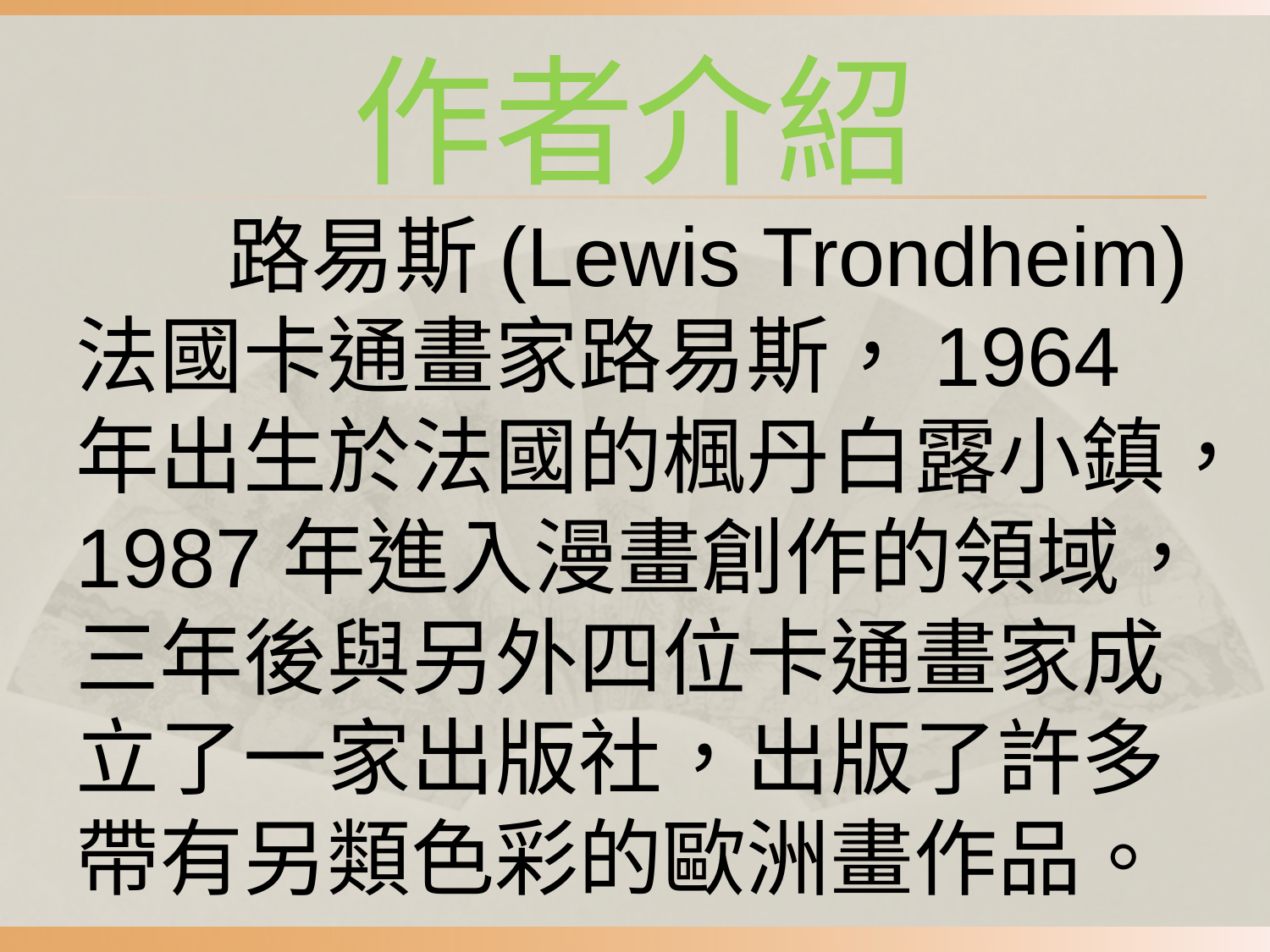

# 作者介紹
       路易斯(Lewis Trondheim) 法國卡通畫家路易斯，1964年出生於法國的楓丹白露小鎮，1987年進入漫畫創作的領域，三年後與另外四位卡通畫家成立了一家出版社，出版了許多帶有另類色彩的歐洲畫作品。